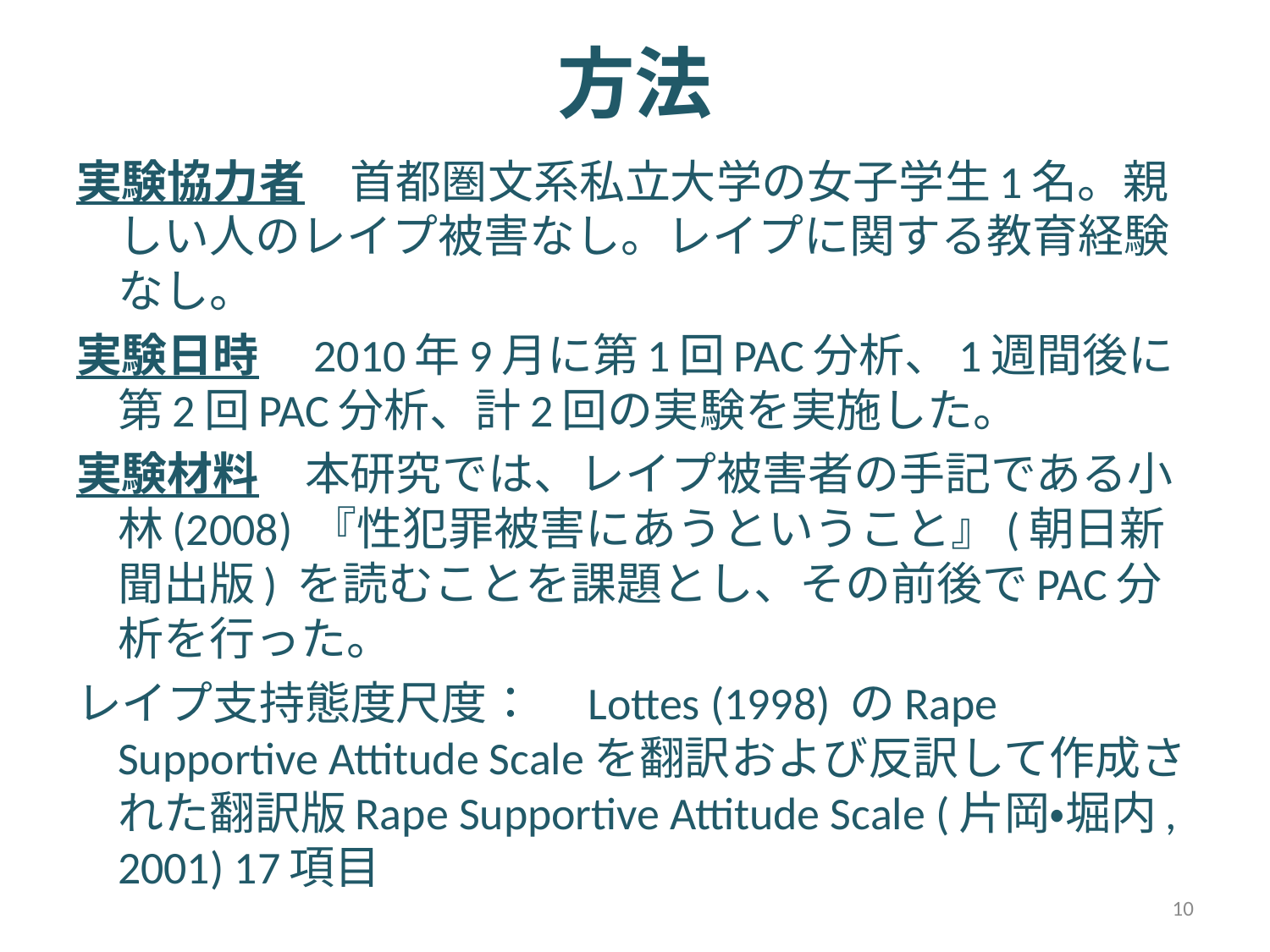

# 方法
実験協力者　首都圏文系私立大学の女子学生1名。親しい人のレイプ被害なし。レイプに関する教育経験なし。
実験日時　2010年9月に第1回PAC分析、1週間後に第2回PAC分析、計2回の実験を実施した。
実験材料　本研究では、レイプ被害者の手記である小林(2008) 『性犯罪被害にあうということ』(朝日新聞出版) を読むことを課題とし、その前後でPAC分析を行った。
レイプ支持態度尺度：　Lottes (1998) のRape Supportive Attitude Scaleを翻訳および反訳して作成された翻訳版Rape Supportive Attitude Scale (片岡・堀内, 2001) 17項目

10